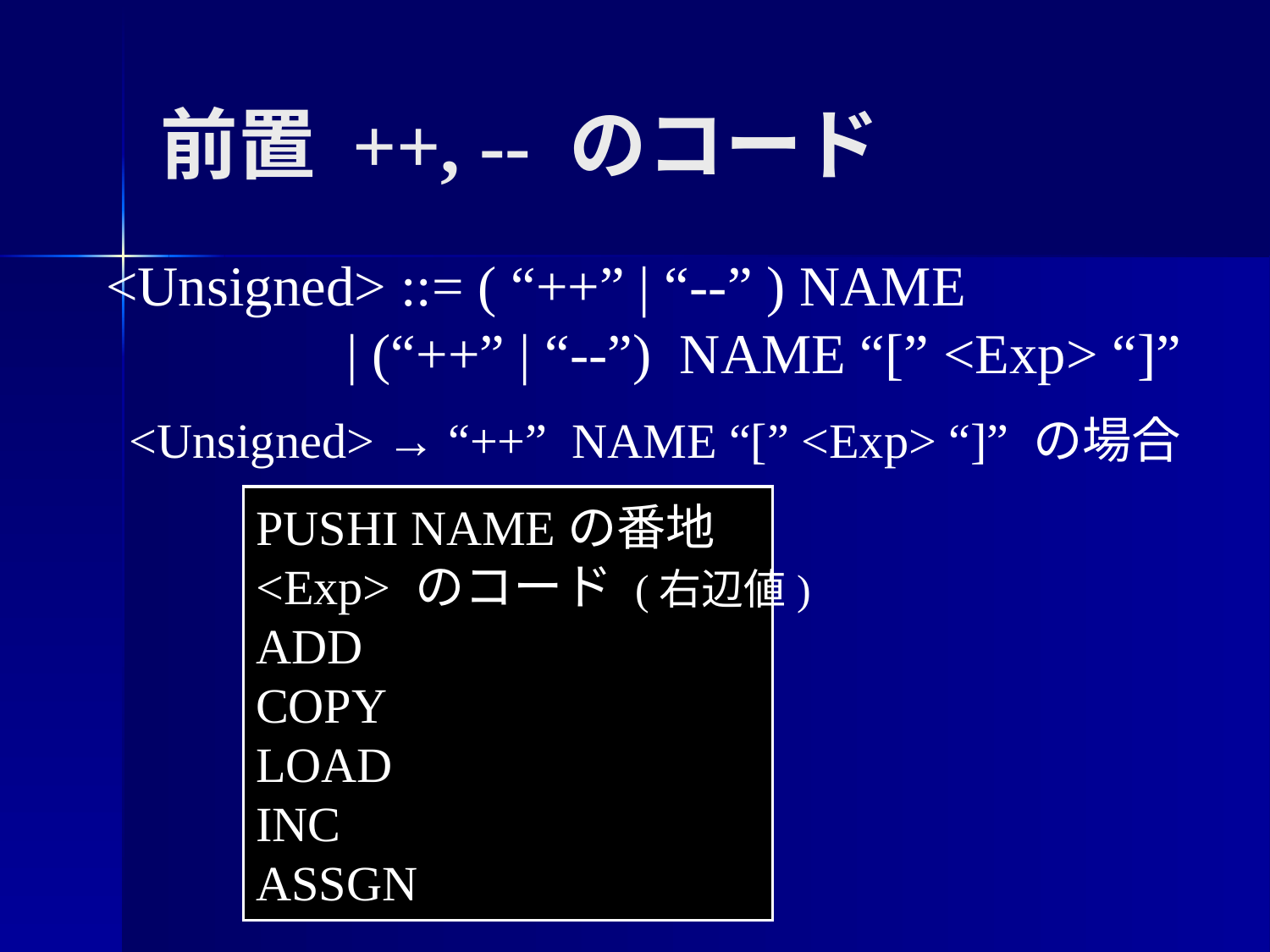

前置 ++, -- のコード
<Unsigned> ::= ( “++” | “--” ) NAME
                 | (“++” | “--”)  NAME “[” <Exp> “]”
<Unsigned> → “++”  NAME “[” <Exp> “]” の場合
PUSHI NAMEの番地
<Exp> のコード (右辺値)
ADD
COPY
LOAD
INC
ASSGN